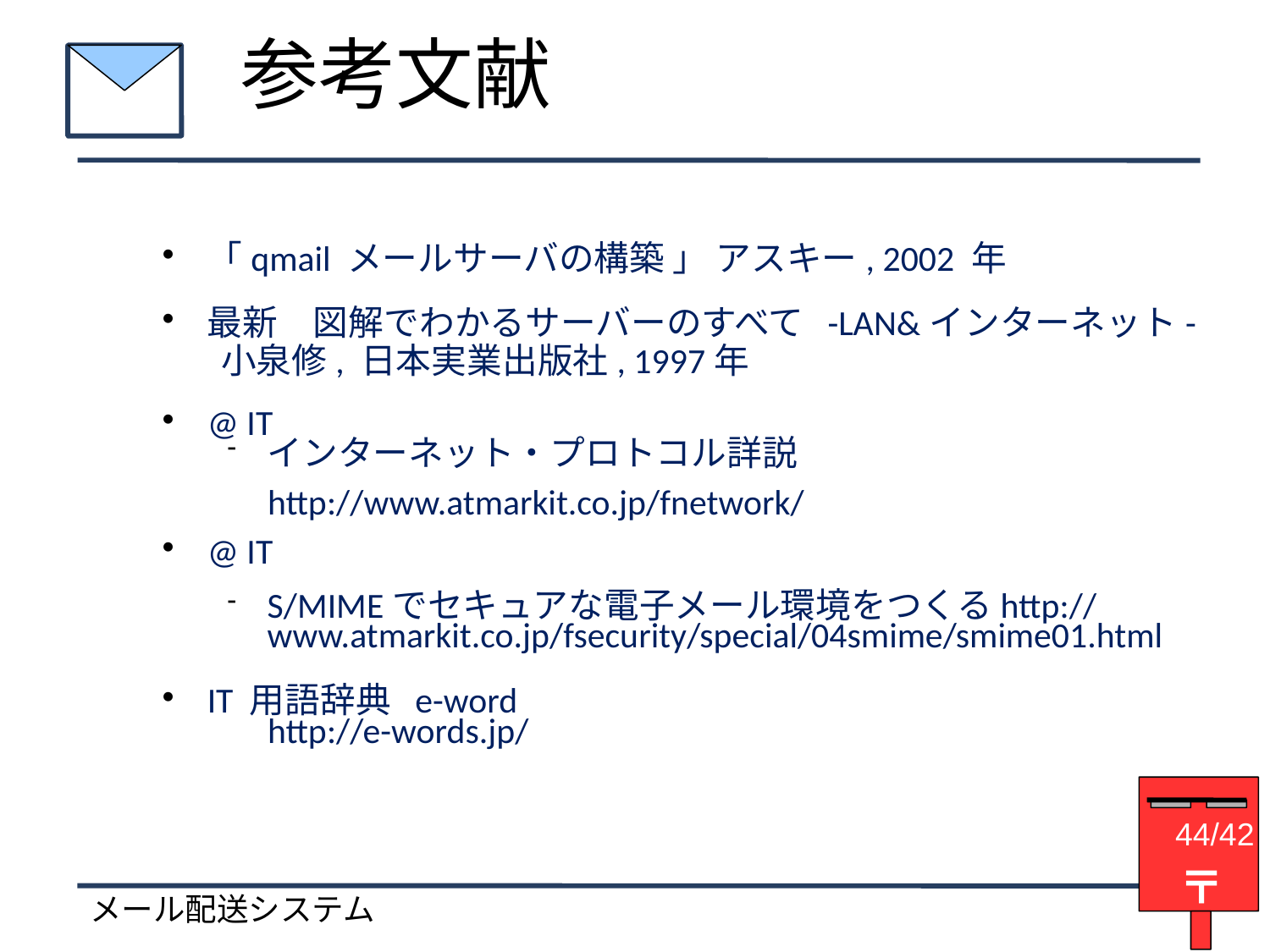

参考文献
「qmail メールサーバの構築 」 アスキー, 2002 年
最新　図解でわかるサーバーのすべて  -LAN&インターネット-
　   小泉修, 日本実業出版社, 1997年
@ IT
インターネット・プロトコル詳説
     http://www.atmarkit.co.jp/fnetwork/
@ IT
S/MIMEでセキュアな電子メール環境をつくるhttp://www.atmarkit.co.jp/fsecurity/special/04smime/smime01.html
IT 用語辞典  e-word
     http://e-words.jp/